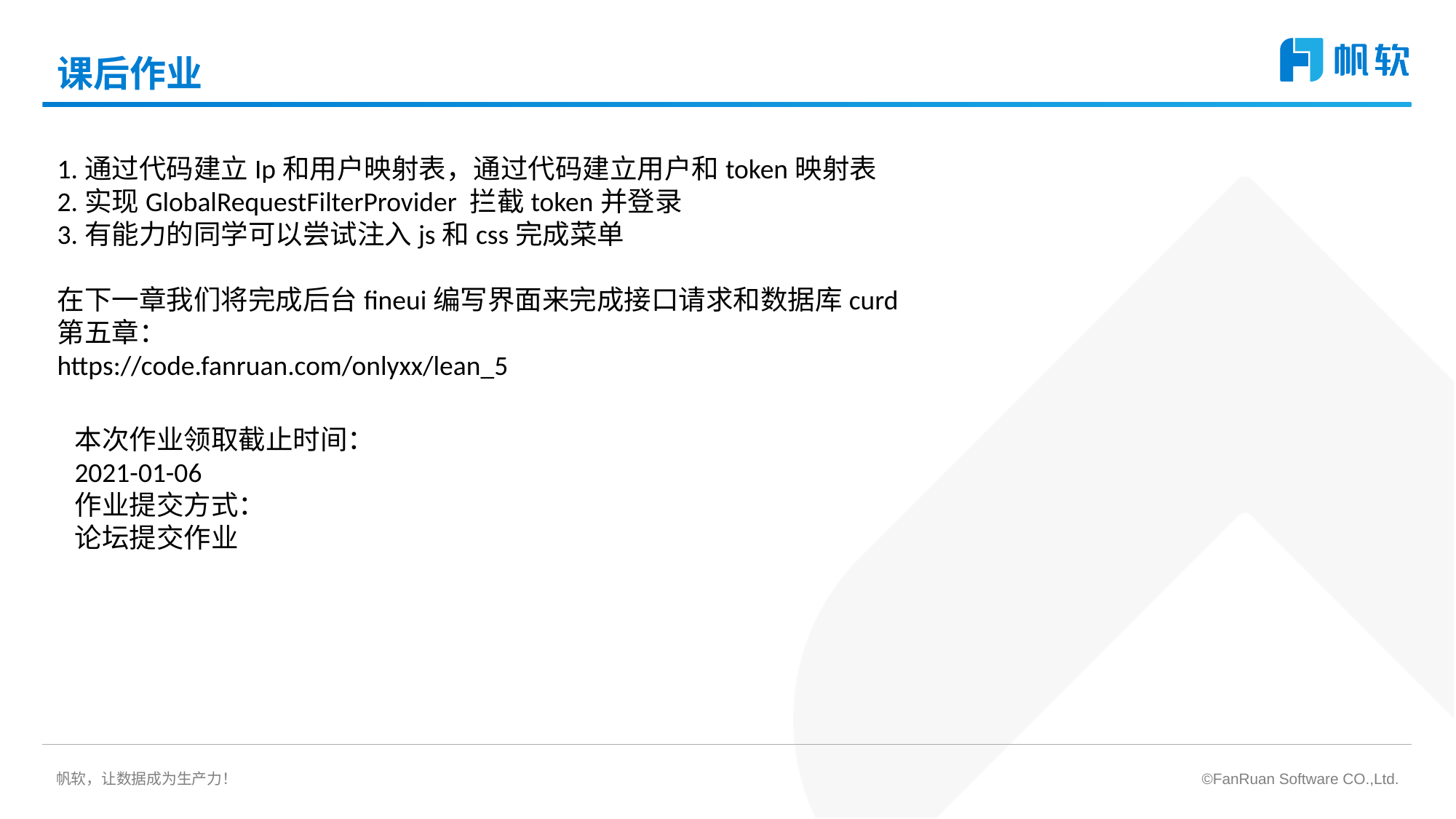

# 课后作业
1.通过代码建立Ip和用户映射表，通过代码建立用户和token映射表
2.实现GlobalRequestFilterProvider 拦截token并登录
3.有能力的同学可以尝试注入js和css完成菜单

在下一章我们将完成后台fineui编写界面来完成接口请求和数据库curd
第五章：
https://code.fanruan.com/onlyxx/lean_5
本次作业领取截止时间：
2021-01-06
作业提交方式：
论坛提交作业